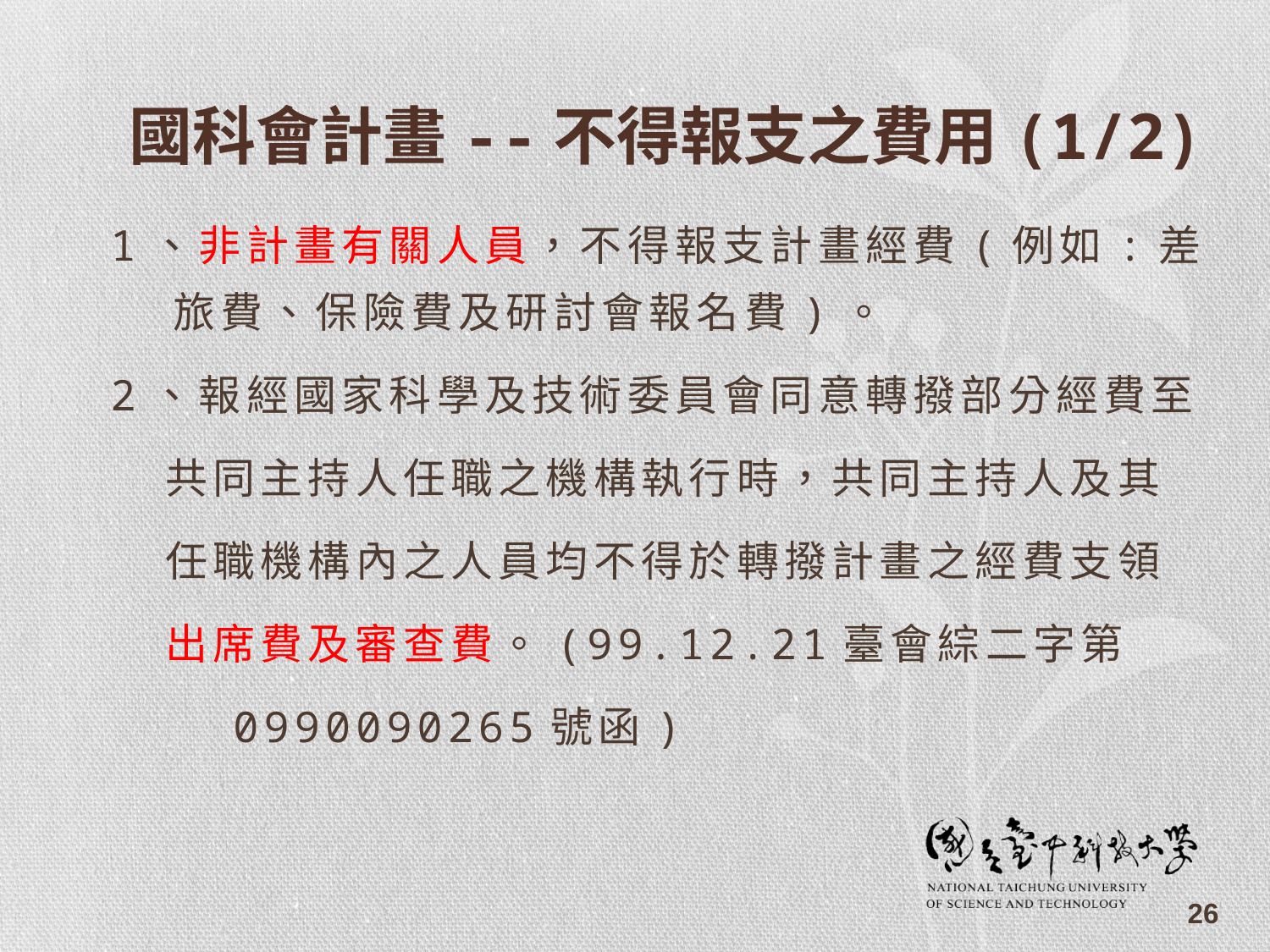

# 國科會計畫--不得報支之費用(1/2)
1、非計畫有關人員，不得報支計畫經費(例如:差旅費、保險費及研討會報名費)。
2、報經國家科學及技術委員會同意轉撥部分經費至
   共同主持人任職之機構執行時，共同主持人及其
   任職機構內之人員均不得於轉撥計畫之經費支領
   出席費及審查費。(99.12.21臺會綜二字第
    0990090265號函)

26